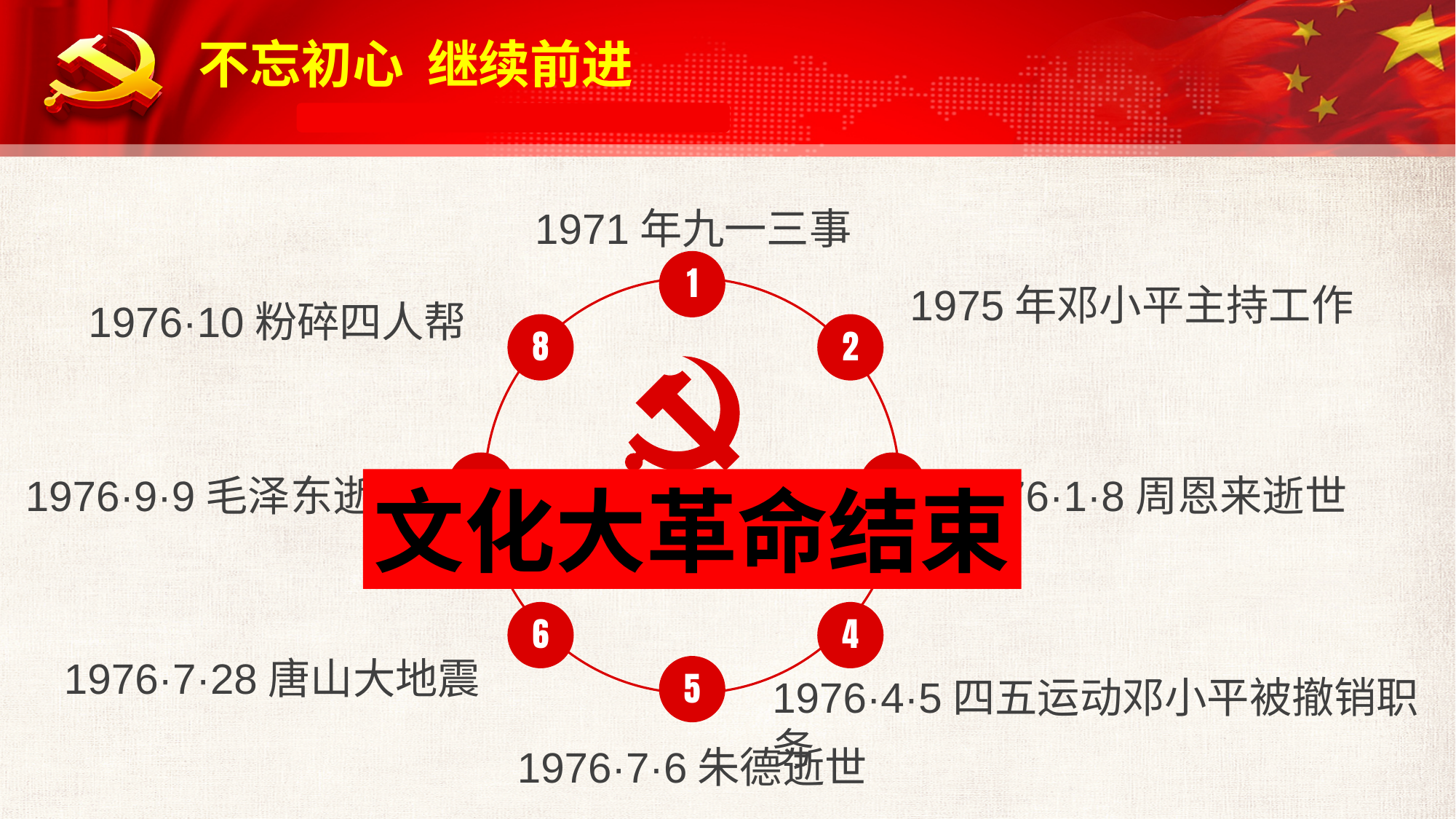

1971年九一三事件
1
1975年邓小平主持工作

1976·10粉碎四人帮
8
2

7
3
1976·9·9毛泽东逝世
文化大革命结束
1976·1·8周恩来逝世
6
4
1976·7·28唐山大地震
5
1976·4·5四五运动邓小平被撤销职务
1976·7·6朱德逝世